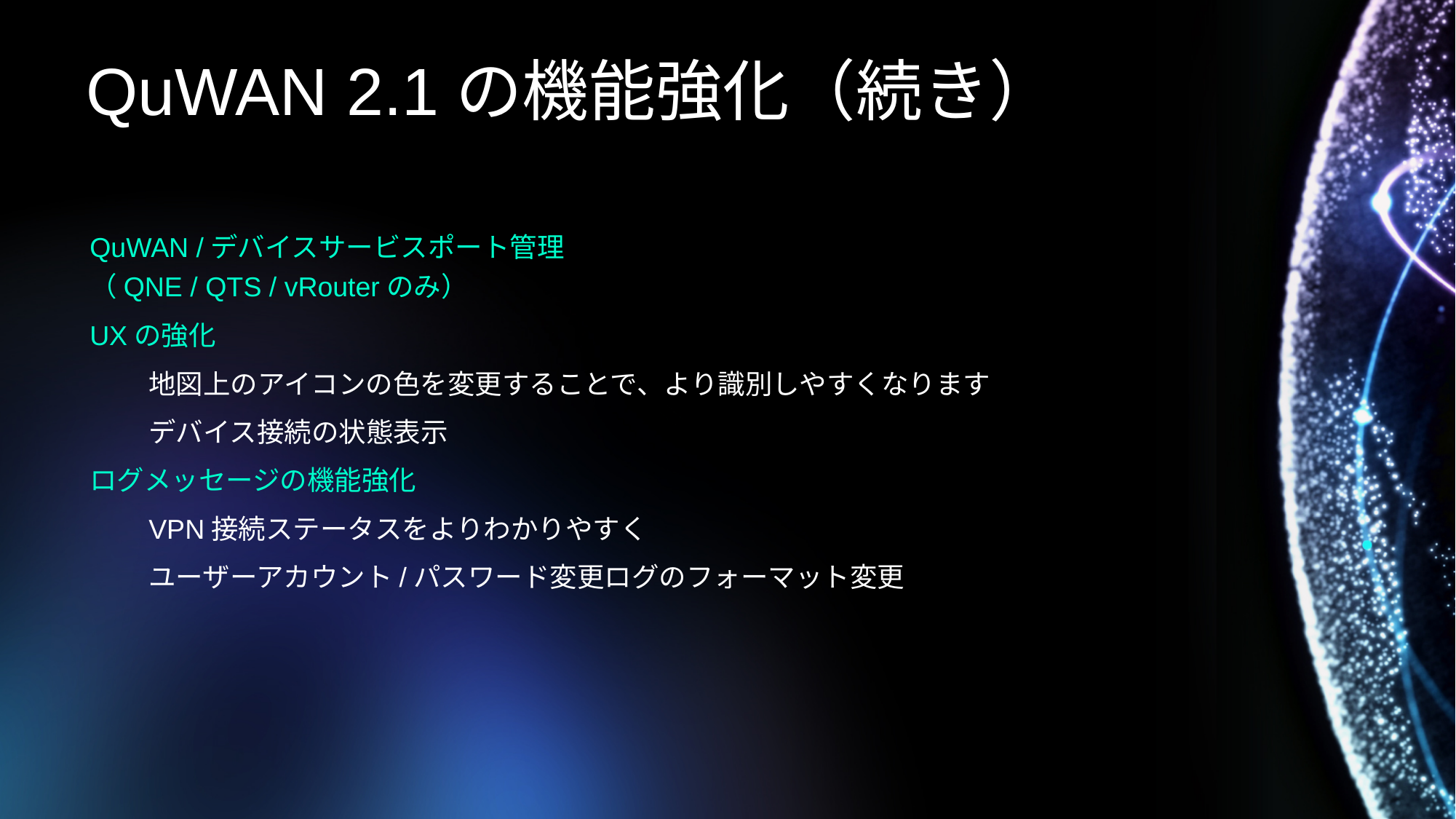

# QuWAN 2.1の機能強化（続き）
QuWAN /デバイスサービスポート管理
（QNE / QTS / vRouterのみ）
UXの強化
地図上のアイコンの色を変更することで、より識別しやすくなります
デバイス接続の状態表示
ログメッセージの機能強化
VPN接続ステータスをよりわかりやすく
ユーザーアカウント/パスワード変更ログのフォーマット変更